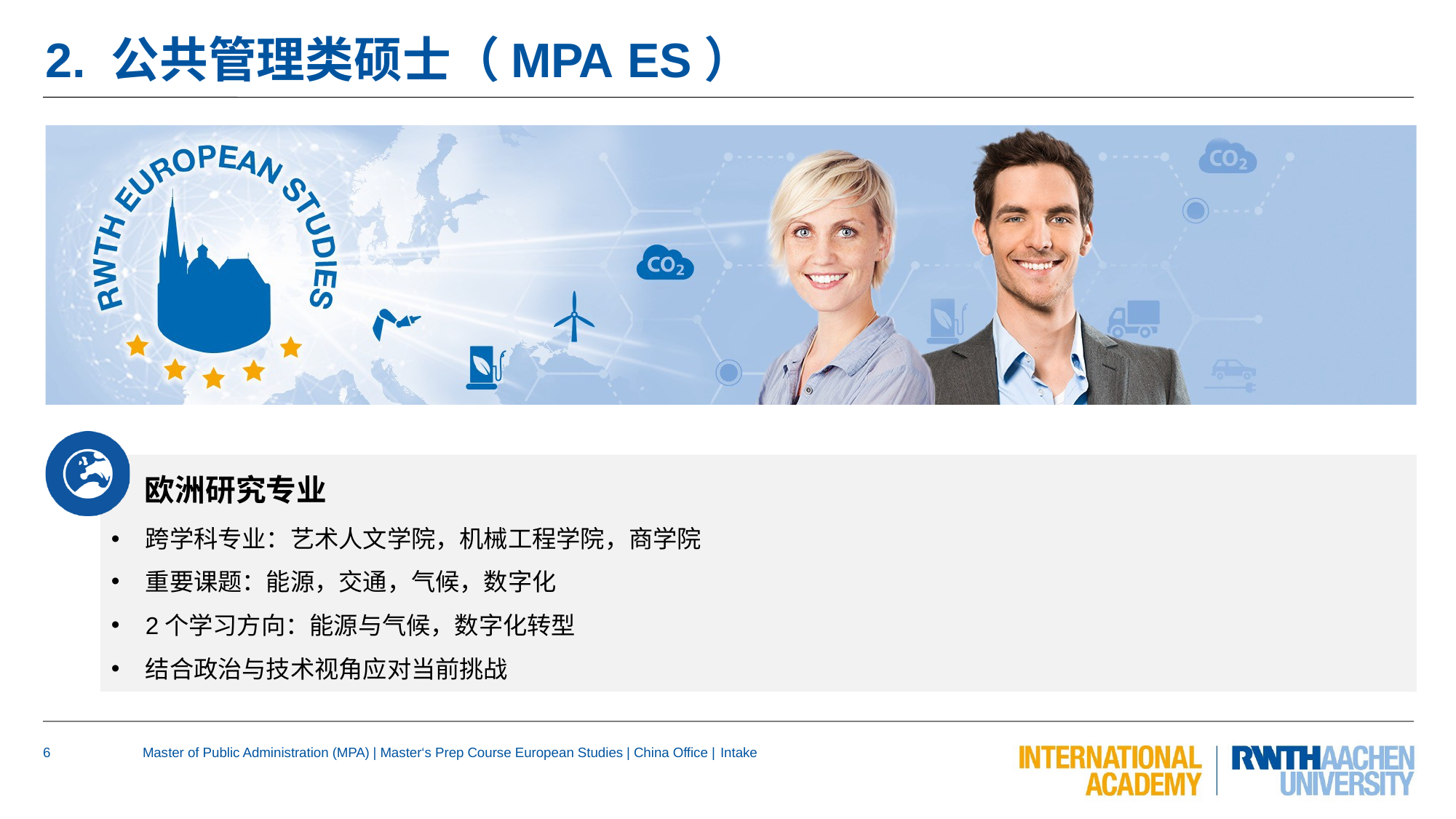

# 2. 公共管理类硕士（MPA ES）

欧洲研究专业
跨学科专业：艺术人文学院，机械工程学院，商学院
重要课题：能源，交通，气候，数字化
2个学习方向：能源与气候，数字化转型
结合政治与技术视角应对当前挑战

6
Master of Public Administration (MPA) | Master‘s Prep Course European Studies | China Office | Intake